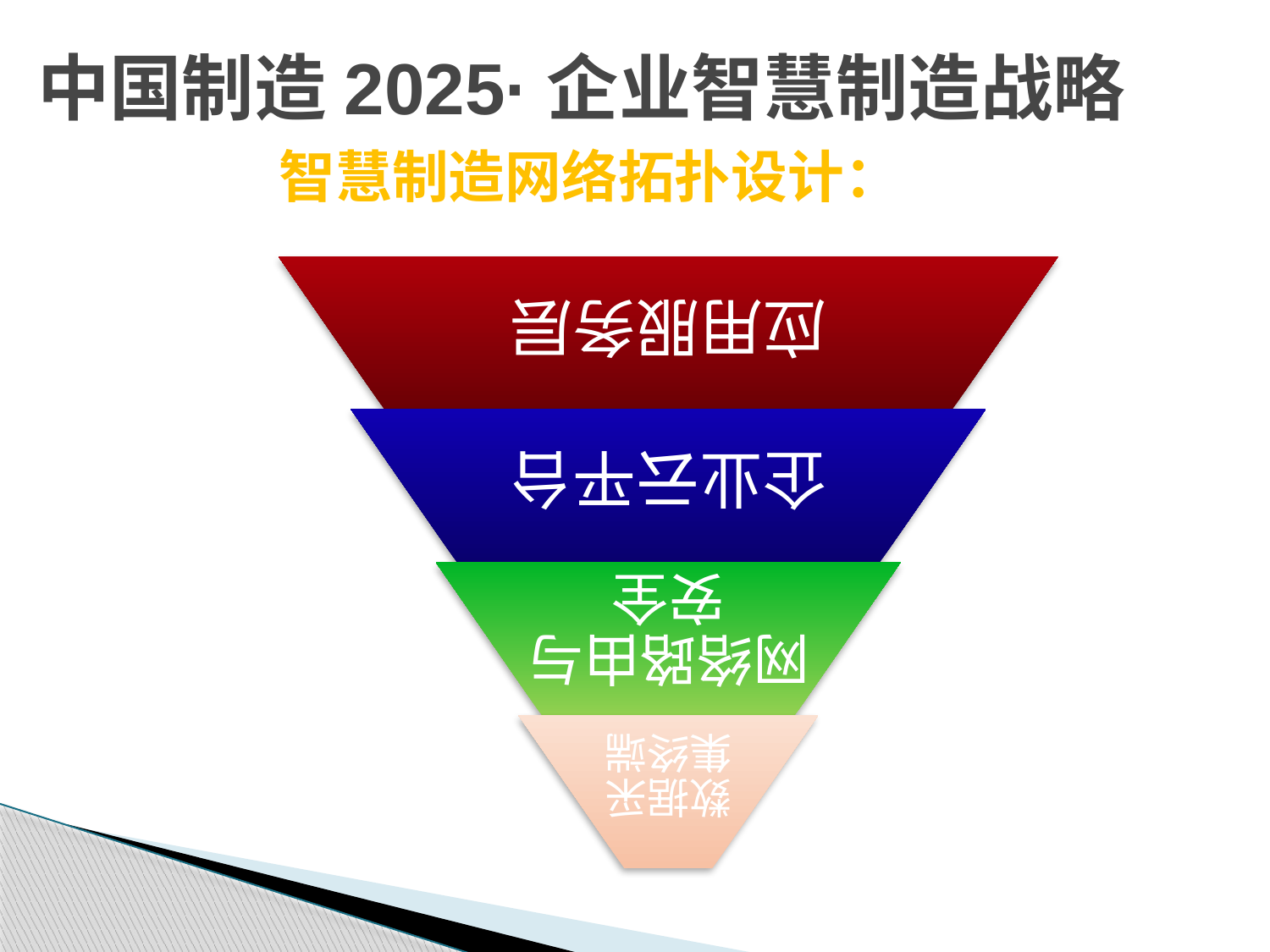

# 中国制造2025·企业智慧制造战略
智慧制造网络拓扑设计：
应用服务层
企业云平台
网络路由与安全
数据采集终端